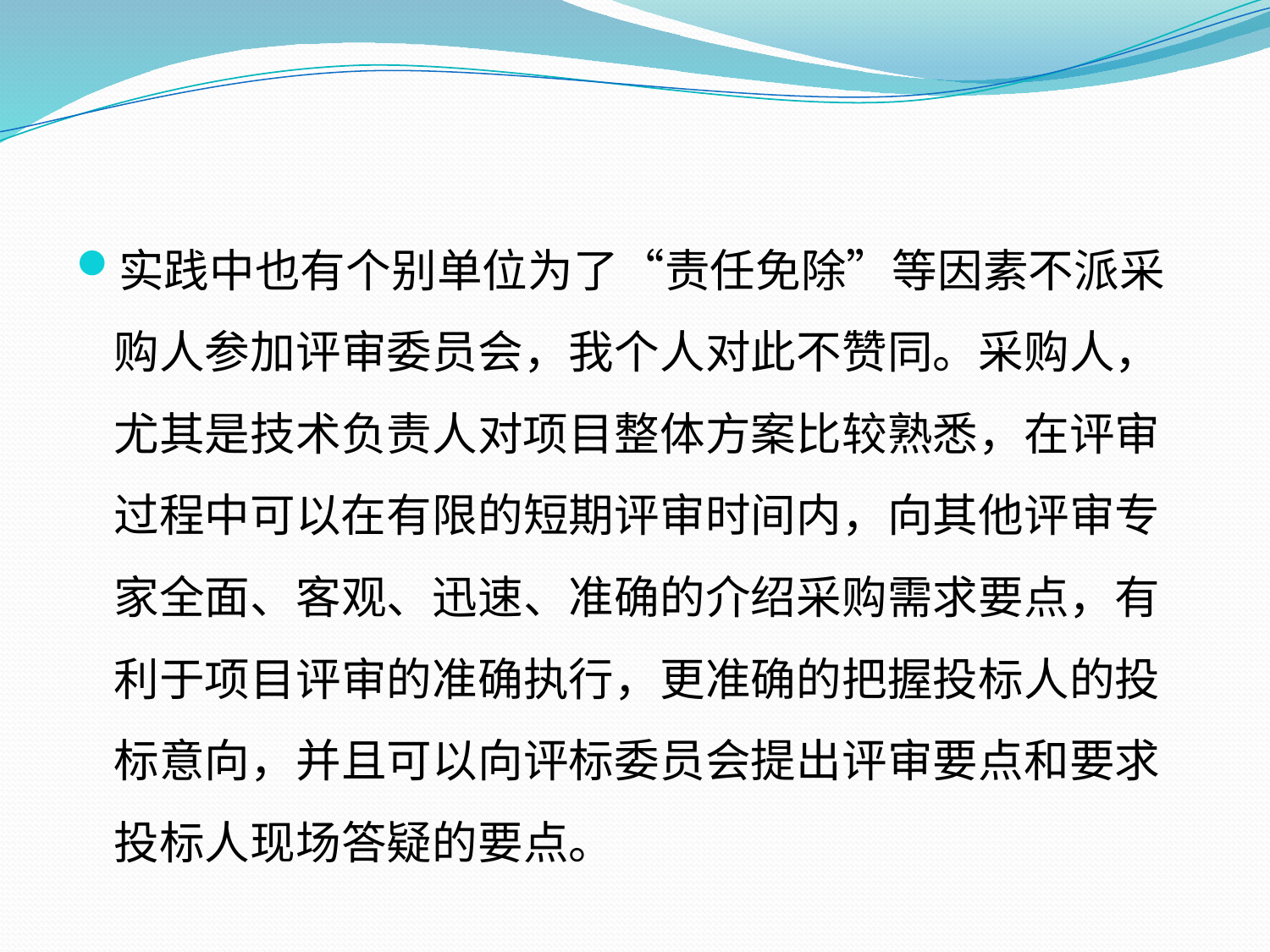

#
实践中也有个别单位为了“责任免除”等因素不派采购人参加评审委员会，我个人对此不赞同。采购人，尤其是技术负责人对项目整体方案比较熟悉，在评审过程中可以在有限的短期评审时间内，向其他评审专家全面、客观、迅速、准确的介绍采购需求要点，有利于项目评审的准确执行，更准确的把握投标人的投标意向，并且可以向评标委员会提出评审要点和要求投标人现场答疑的要点。